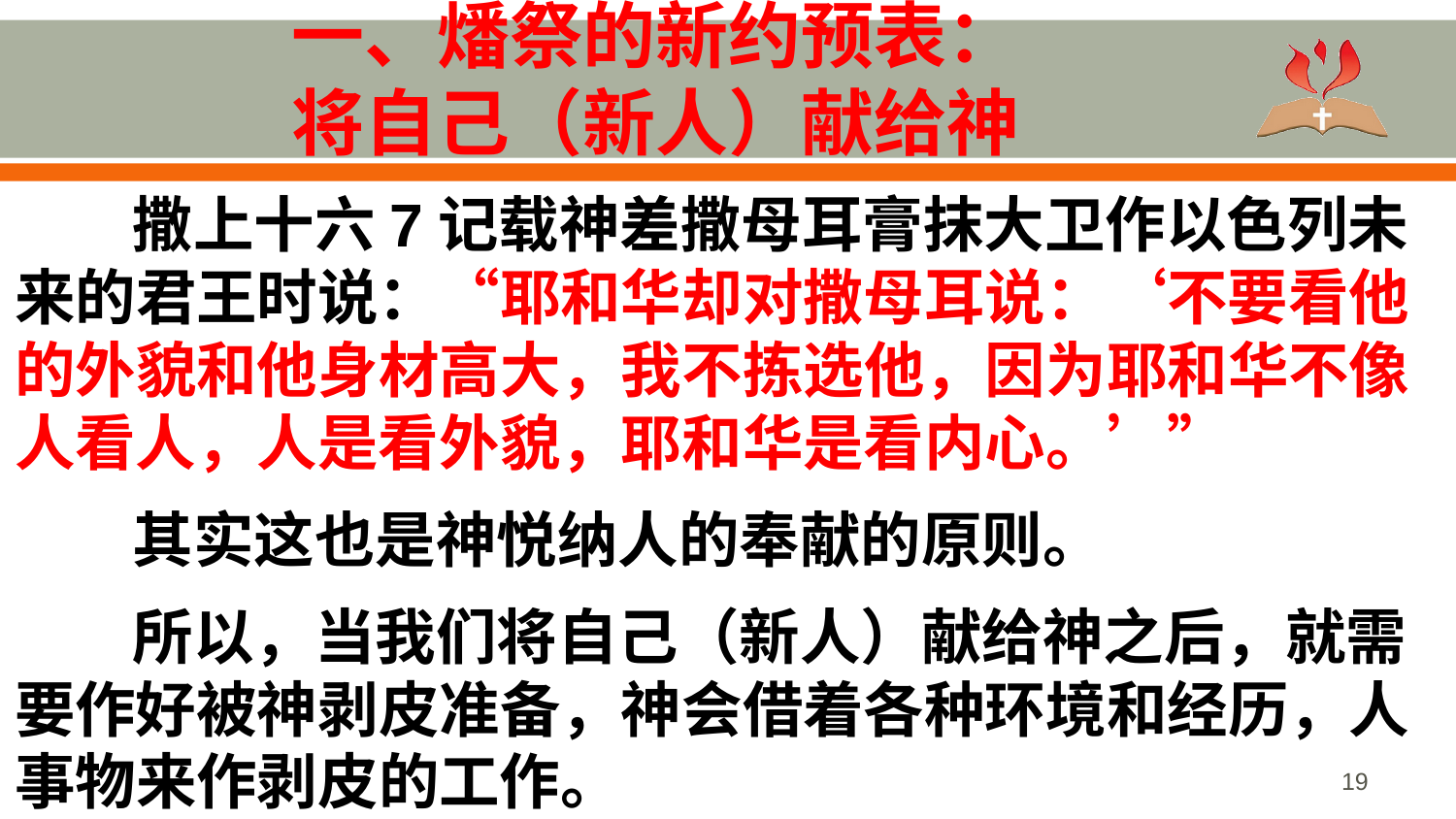

# 一、燔祭的新约预表： 将自己（新人）献给神
撒上十六7记载神差撒母耳膏抹大卫作以色列未来的君王时说：“耶和华却对撒母耳说：‘不要看他的外貌和他身材高大，我不拣选他，因为耶和华不像人看人，人是看外貌，耶和华是看内心。’”
其实这也是神悦纳人的奉献的原则。
所以，当我们将自己（新人）献给神之后，就需要作好被神剥皮准备，神会借着各种环境和经历，人事物来作剥皮的工作。

19